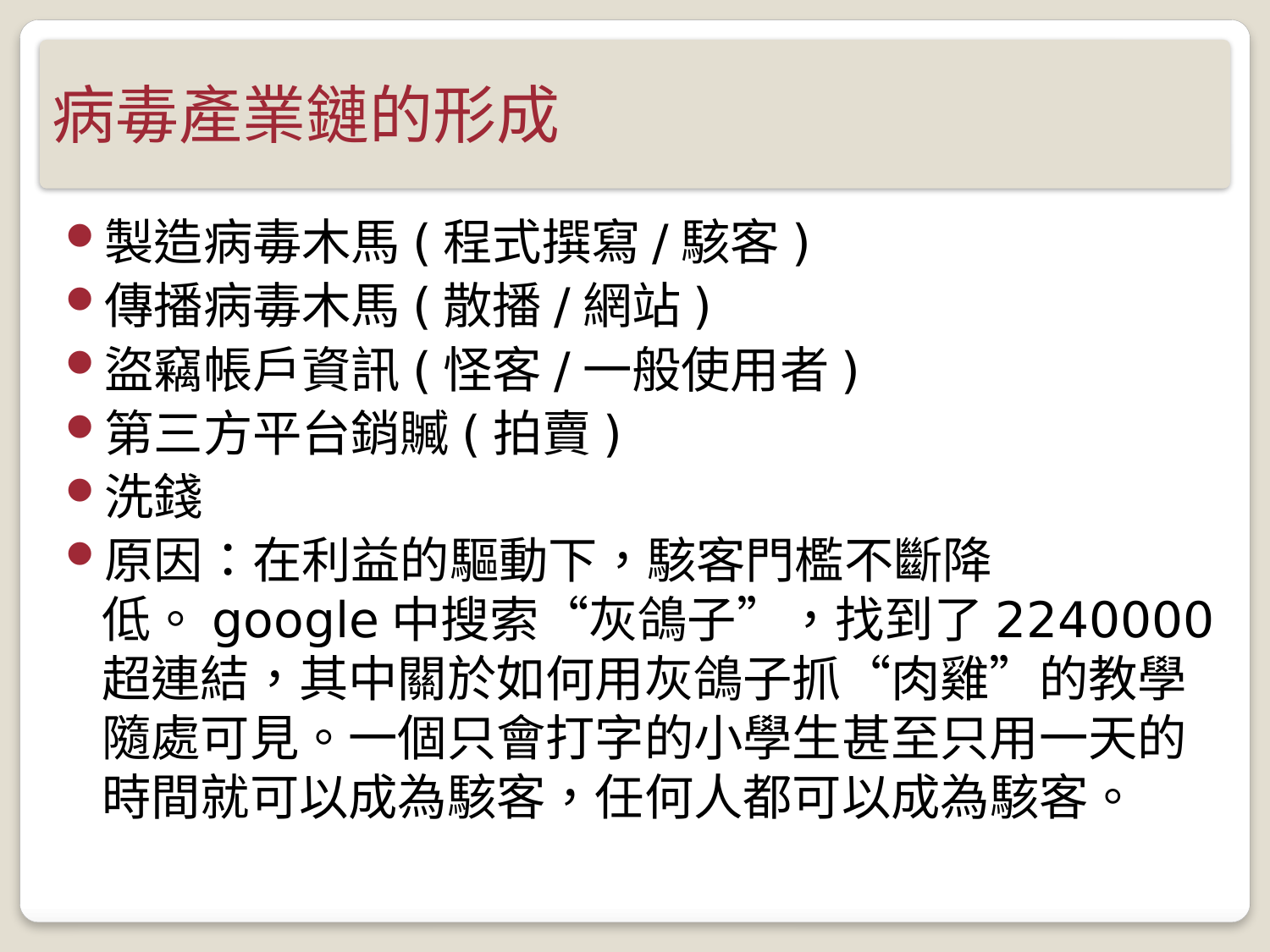

# 病毒產業鏈的形成
製造病毒木馬(程式撰寫/駭客)
傳播病毒木馬(散播/網站)
盜竊帳戶資訊(怪客/一般使用者)
第三方平台銷贓(拍賣)
洗錢
原因：在利益的驅動下，駭客門檻不斷降低。google中搜索“灰鴿子”，找到了2240000超連結，其中關於如何用灰鴿子抓“肉雞”的教學隨處可見。一個只會打字的小學生甚至只用一天的時間就可以成為駭客，任何人都可以成為駭客。